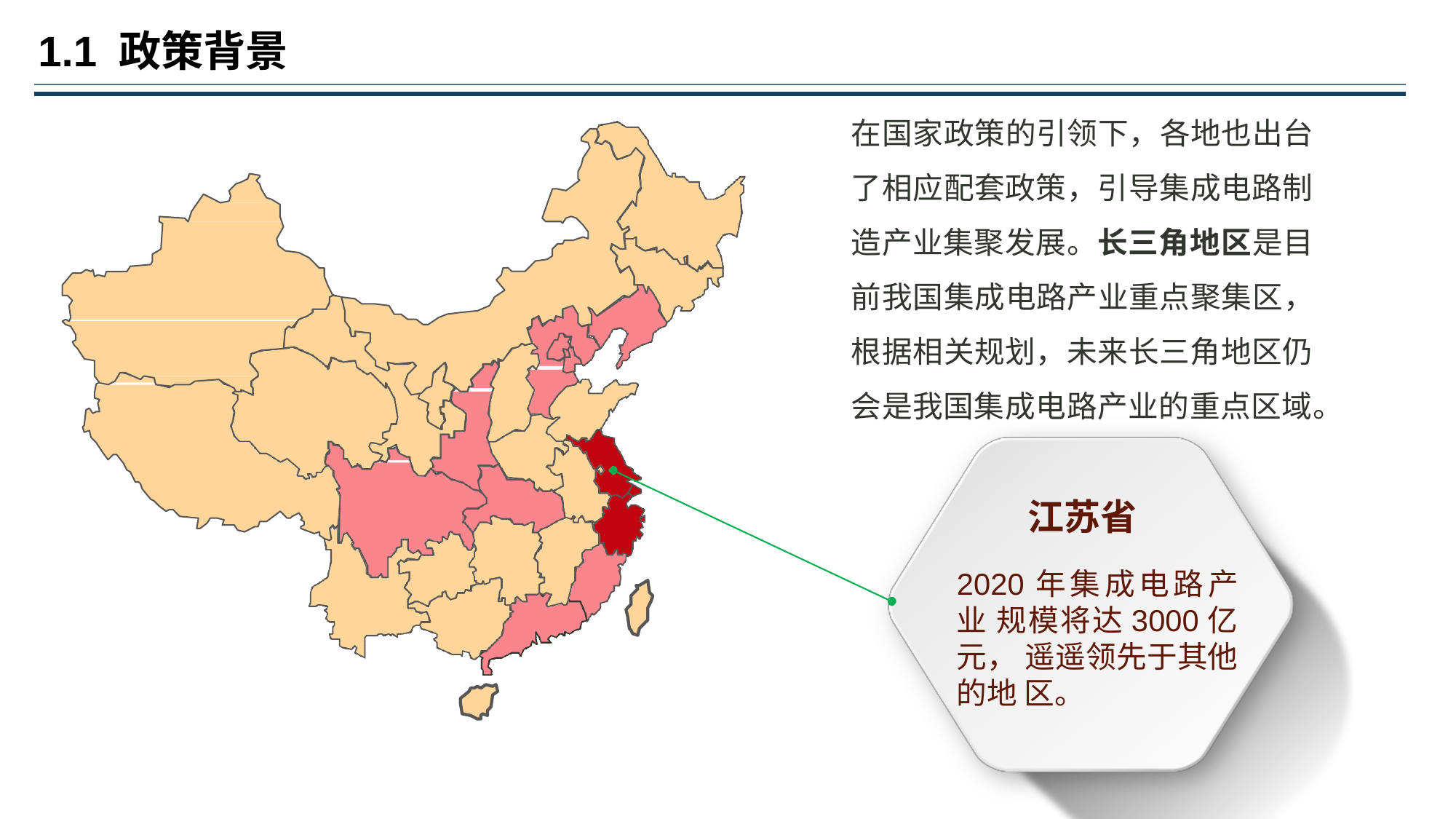

1.1 政策背景
在国家政策的引领下，各地也出台 了相应配套政策，引导集成电路制 造产业集聚发展。长三角地区是目 前我国集成电路产业重点聚集区， 根据相关规划，未来长三角地区仍 会是我国集成电路产业的重点区域。

江苏省
2020年集成电路产业 规模将达3000亿元， 遥遥领先于其他的地 区。